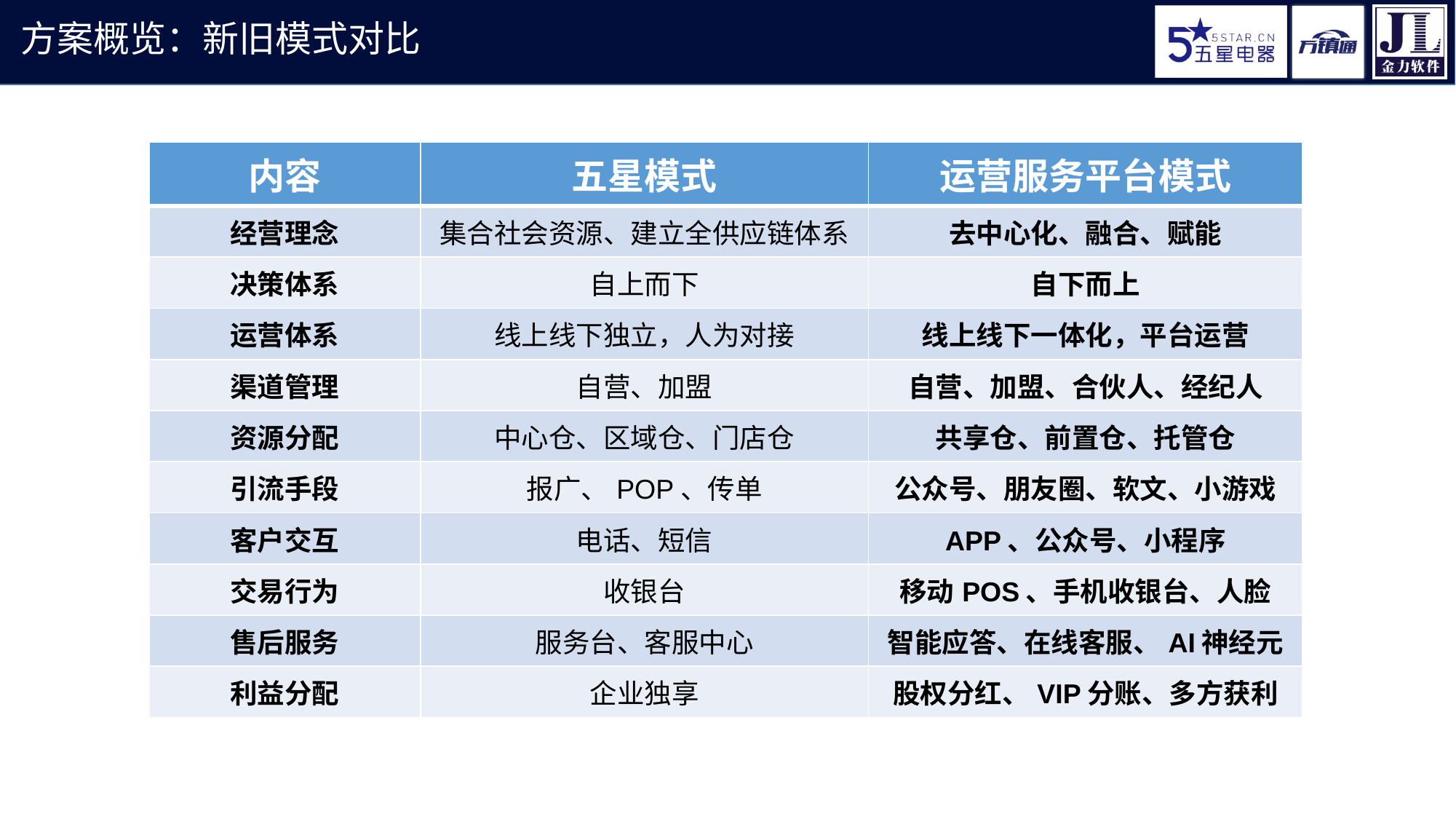

方案概览：新旧模式对比
| 内容 | 五星模式 | 运营服务平台模式 |
| --- | --- | --- |
| 经营理念 | 集合社会资源、建立全供应链体系 | 去中心化、融合、赋能 |
| 决策体系 | 自上而下 | 自下而上 |
| 运营体系 | 线上线下独立，人为对接 | 线上线下一体化，平台运营 |
| 渠道管理 | 自营、加盟 | 自营、加盟、合伙人、经纪人 |
| 资源分配 | 中心仓、区域仓、门店仓 | 共享仓、前置仓、托管仓 |
| 引流手段 | 报广、POP、传单 | 公众号、朋友圈、软文、小游戏 |
| 客户交互 | 电话、短信 | APP、公众号、小程序 |
| 交易行为 | 收银台 | 移动POS、手机收银台、人脸 |
| 售后服务 | 服务台、客服中心 | 智能应答、在线客服、AI神经元 |
| 利益分配 | 企业独享 | 股权分红、VIP分账、多方获利 |